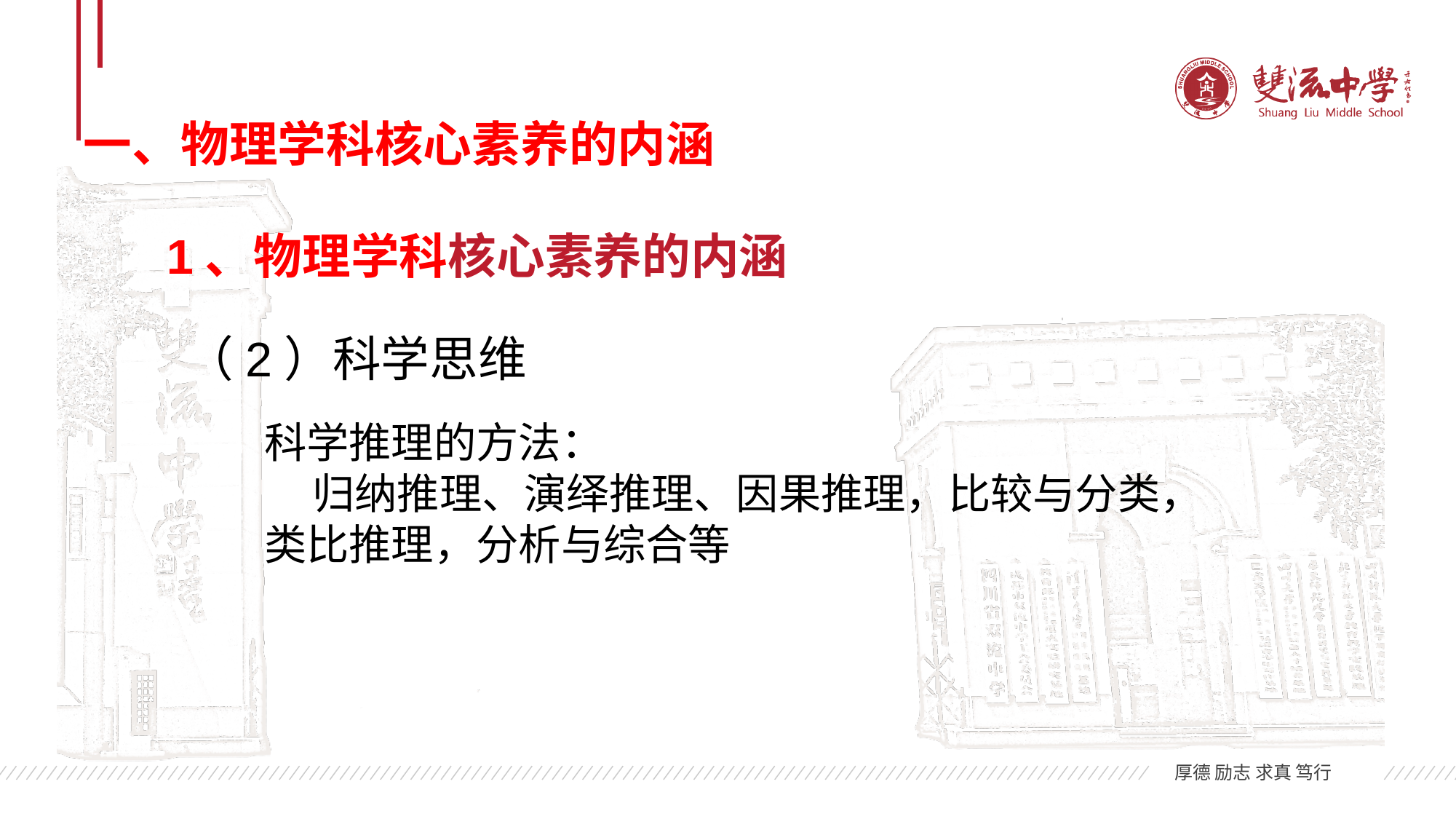

一、物理学科核心素养的内涵
1、物理学科核心素养的内涵
（2）科学思维
科学推理的方法：
    归纳推理、演绎推理、因果推理，比较与分类，
类比推理，分析与综合等